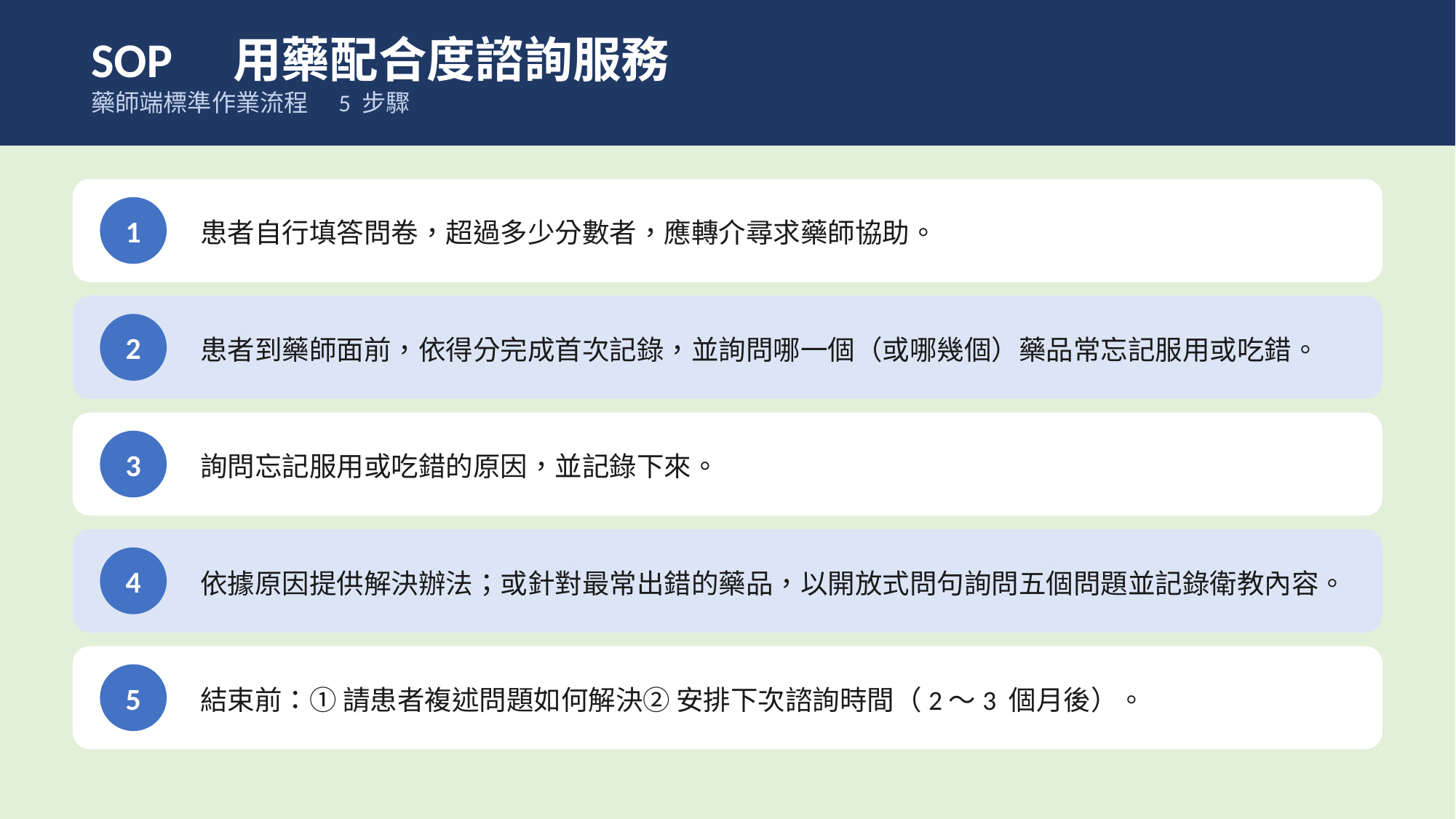

SOP　用藥配合度諮詢服務
藥師端標準作業流程　5 步驟

患者自行填答問卷，超過多少分數者，應轉介尋求藥師協助。
1

患者到藥師面前，依得分完成首次記錄，並詢問哪一個（或哪幾個）藥品常忘記服用或吃錯。
2

詢問忘記服用或吃錯的原因，並記錄下來。
3

依據原因提供解決辦法；或針對最常出錯的藥品，以開放式問句詢問五個問題並記錄衛教內容。
4

結束前：① 請患者複述問題如何解決② 安排下次諮詢時間（2～3 個月後）。
5